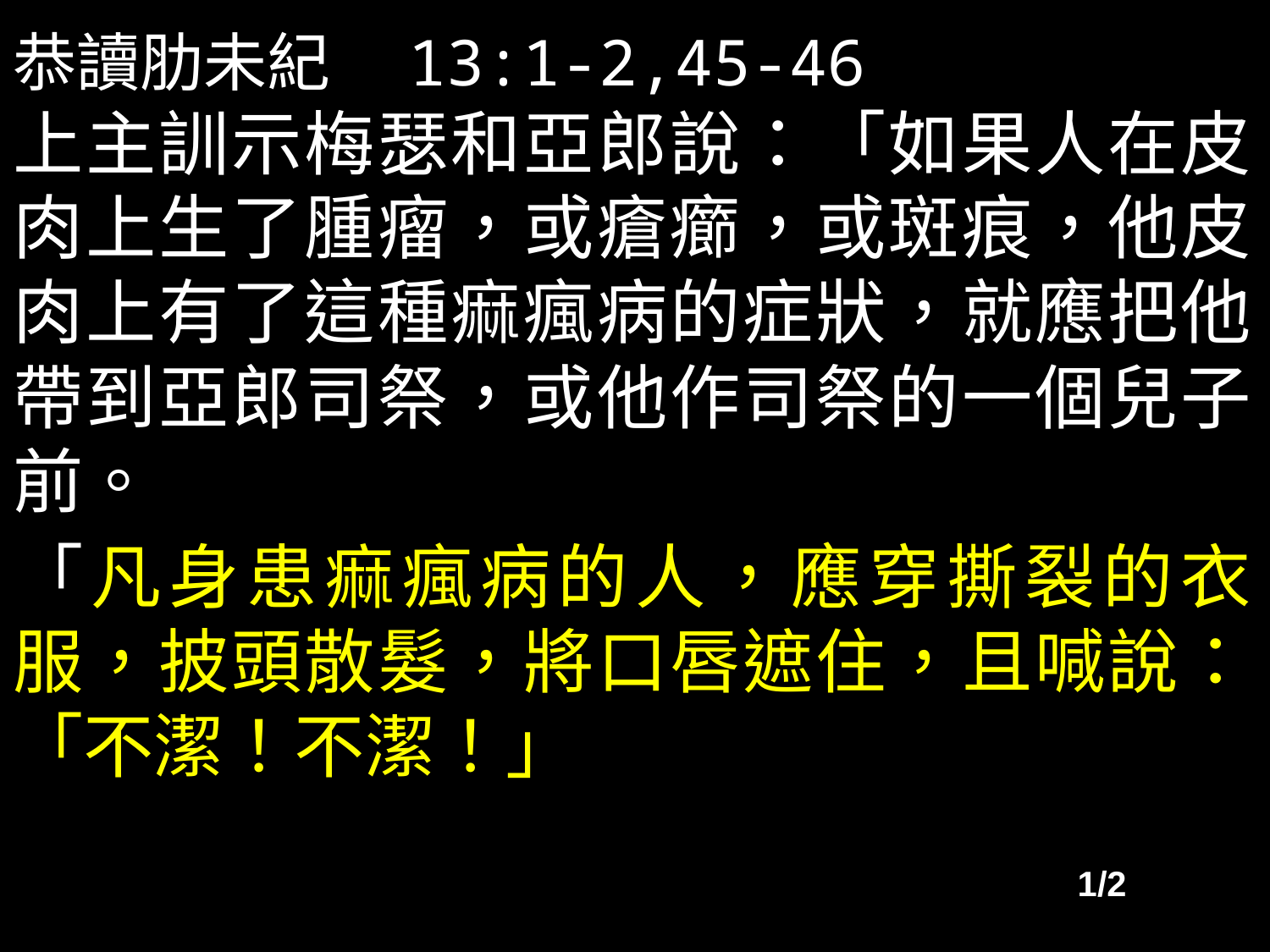

恭讀肋未紀　13:1-2,45-46
上主訓示梅瑟和亞郎說：「如果人在皮肉上生了腫瘤，或瘡癤，或斑痕，他皮肉上有了這種痲瘋病的症狀，就應把他帶到亞郎司祭，或他作司祭的一個兒子前。
「凡身患痲瘋病的人，應穿撕裂的衣服，披頭散髮，將口唇遮住，且喊說：「不潔！不潔！」
1/2